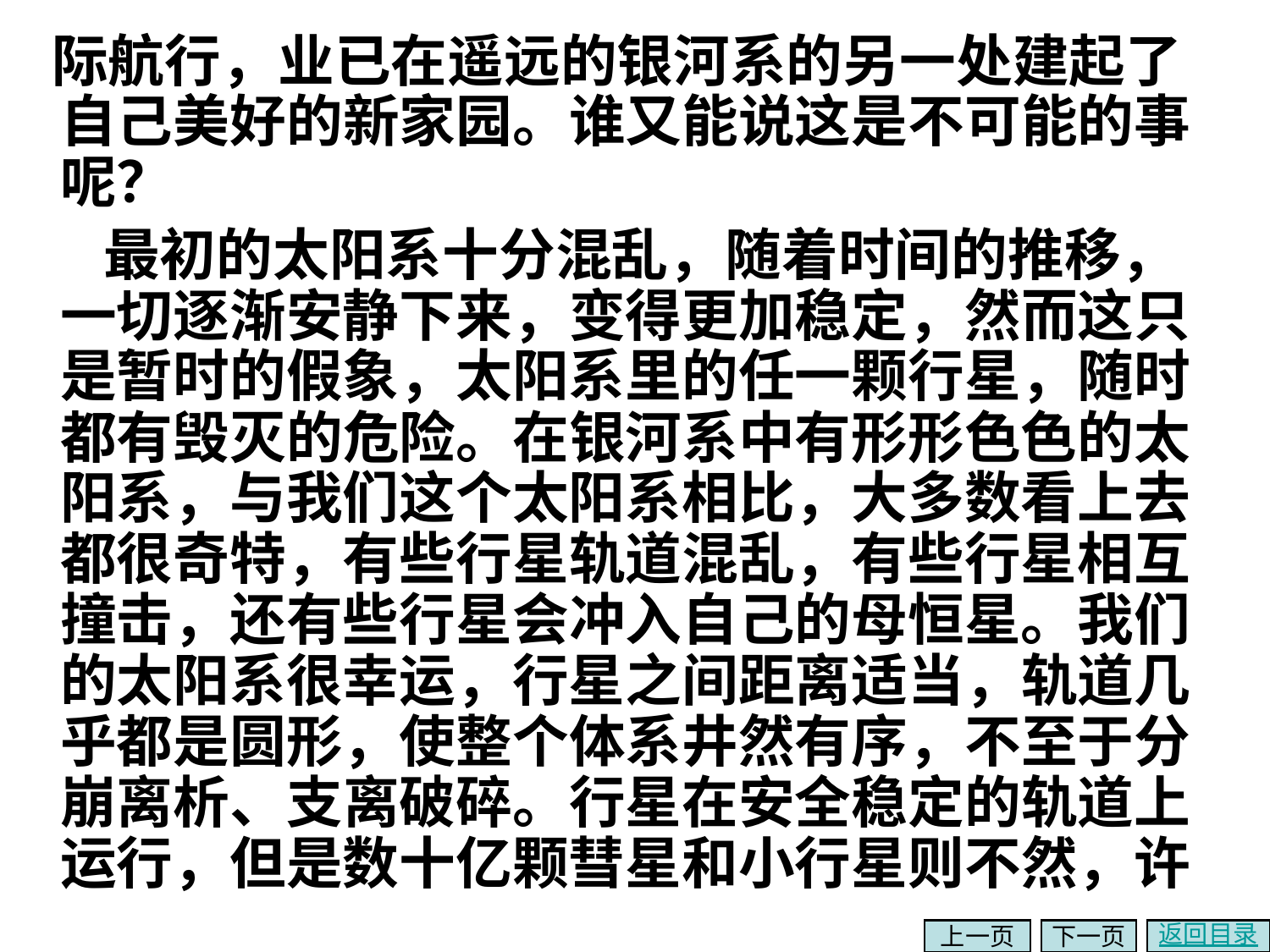

际航行，业已在遥远的银河系的另一处建起了自己美好的新家园。谁又能说这是不可能的事呢？
      最初的太阳系十分混乱，随着时间的推移，一切逐渐安静下来，变得更加稳定，然而这只是暂时的假象，太阳系里的任一颗行星，随时都有毁灭的危险。在银河系中有形形色色的太阳系，与我们这个太阳系相比，大多数看上去都很奇特，有些行星轨道混乱，有些行星相互撞击，还有些行星会冲入自己的母恒星。我们的太阳系很幸运，行星之间距离适当，轨道几乎都是圆形，使整个体系井然有序，不至于分崩离析、支离破碎。行星在安全稳定的轨道上运行，但是数十亿颗彗星和小行星则不然，许
上一页
下一页
返回目录